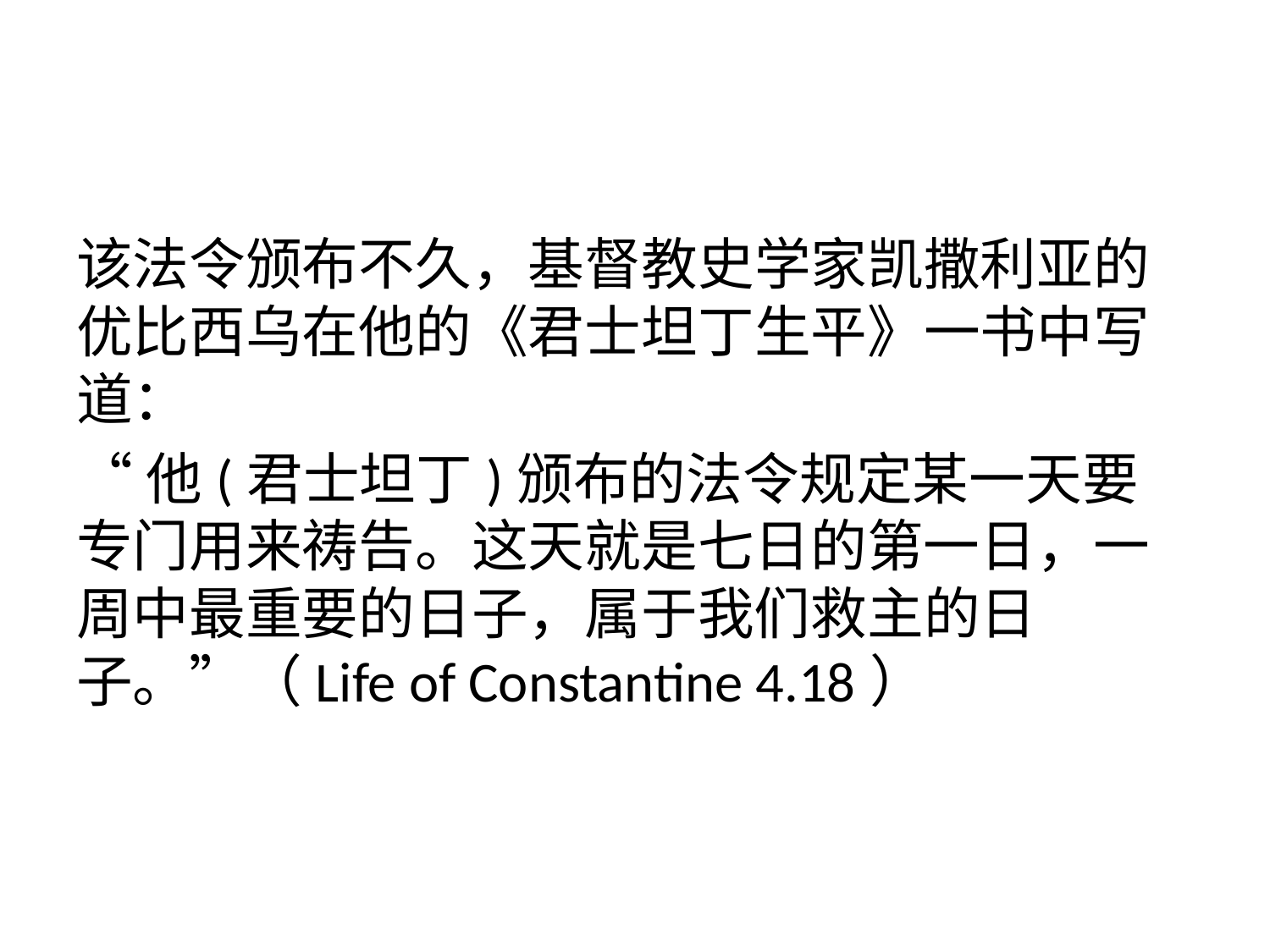

#
该法令颁布不久，基督教史学家凯撒利亚的优比西乌在他的《君士坦丁生平》一书中写道：
“他(君士坦丁)颁布的法令规定某一天要专门用来祷告。这天就是七日的第一日，一周中最重要的日子，属于我们救主的日子。”（Life of Constantine 4.18）